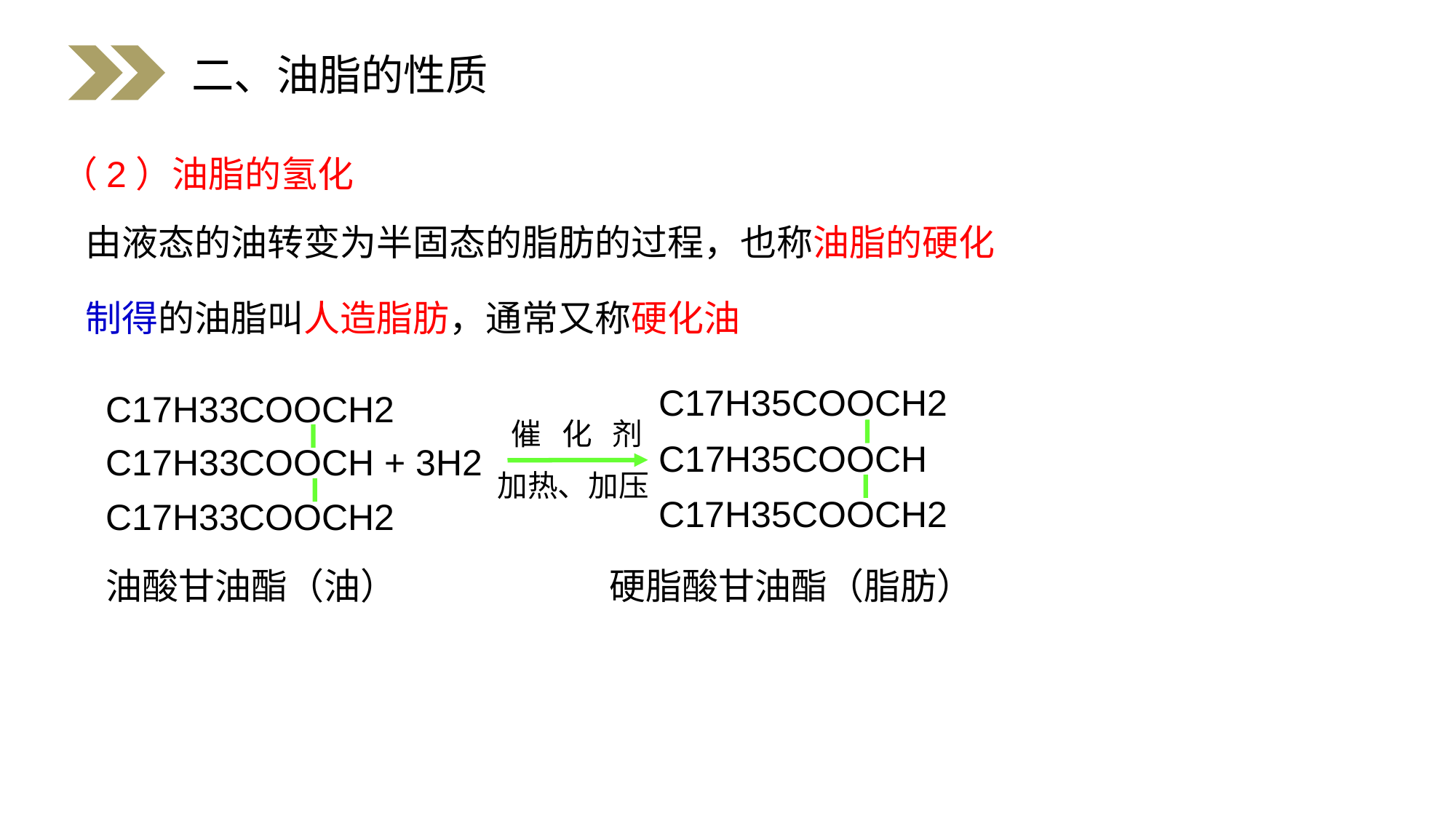

二、油脂的性质
（2）油脂的氢化
由液态的油转变为半固态的脂肪的过程，也称油脂的硬化
制得的油脂叫人造脂肪，通常又称硬化油
C17H35COOCH2
C17H33COOCH2
 催   化   剂
加热、加压
C17H33COOCH + 3H2
C17H33COOCH2

C17H35COOCH

C17H35COOCH2

油酸甘油酯（油）                          硬脂酸甘油酯（脂肪）